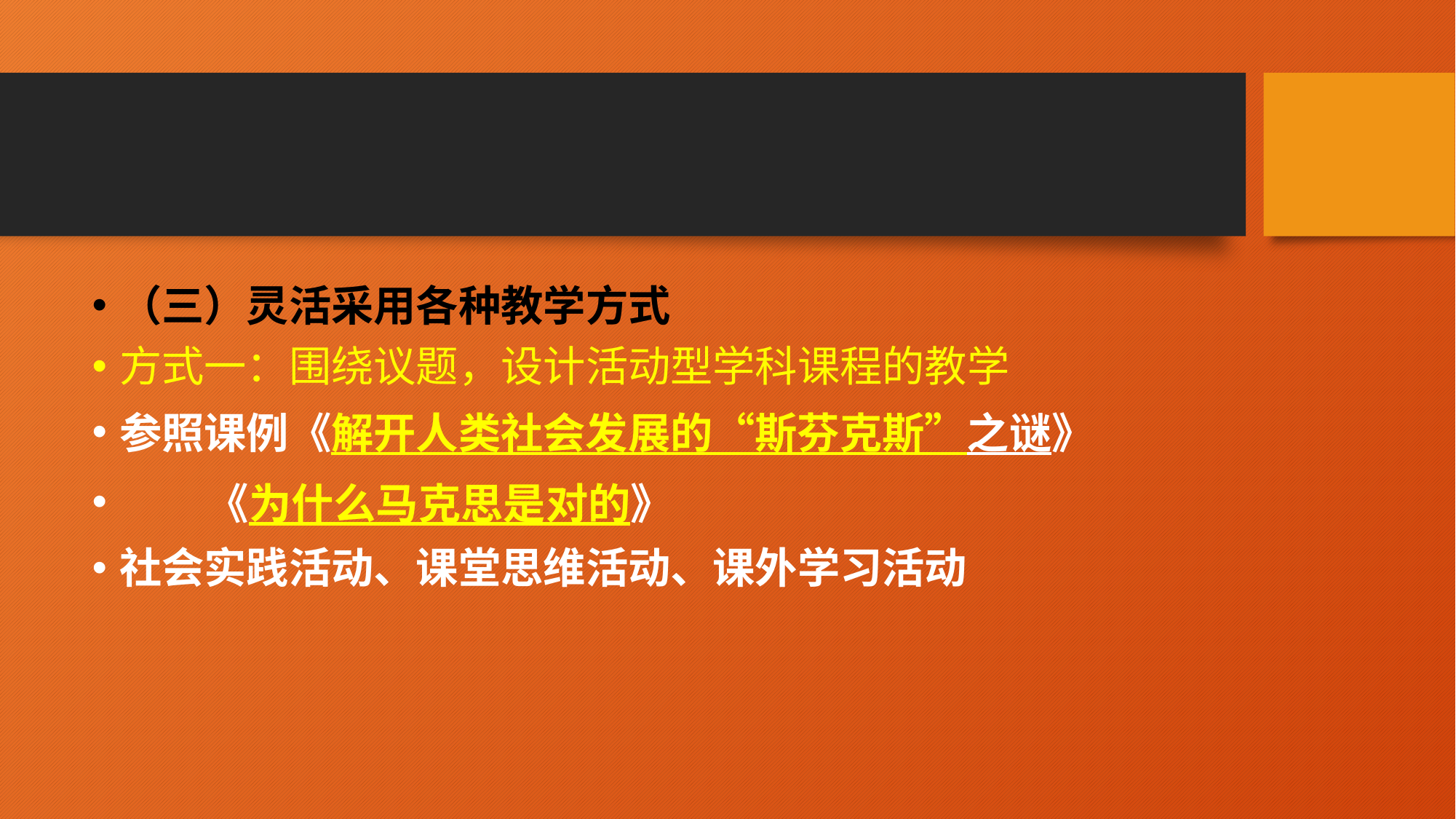

#
（三）灵活采用各种教学方式
方式一：围绕议题，设计活动型学科课程的教学
参照课例《解开人类社会发展的“斯芬克斯”之谜》
        《为什么马克思是对的》
社会实践活动、课堂思维活动、课外学习活动